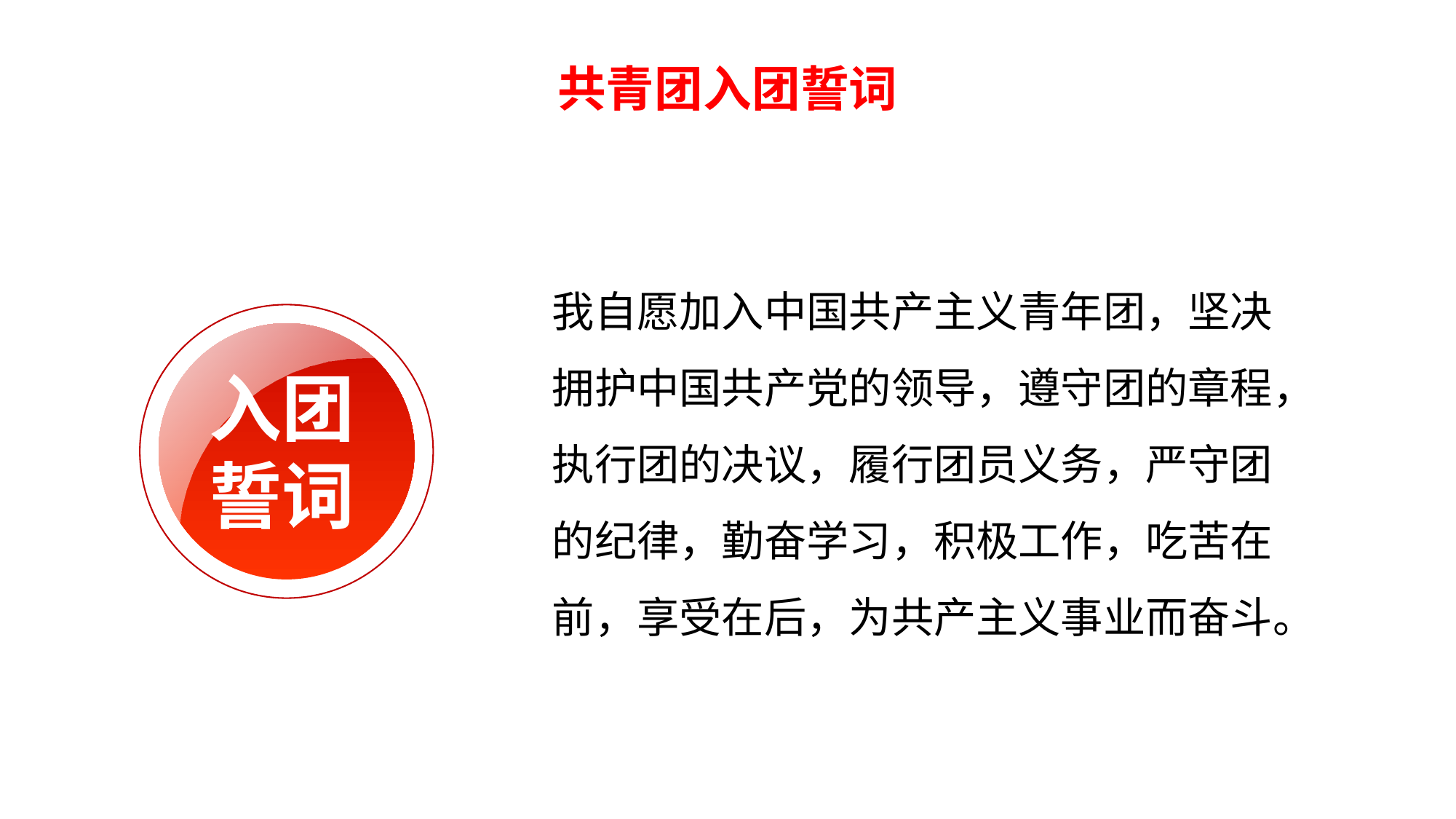

共青团入团誓词
我自愿加入中国共产主义青年团，坚决拥护中国共产党的领导，遵守团的章程，执行团的决议，履行团员义务，严守团的纪律，勤奋学习，积极工作，吃苦在前，享受在后，为共产主义事业而奋斗。

入团
誓词